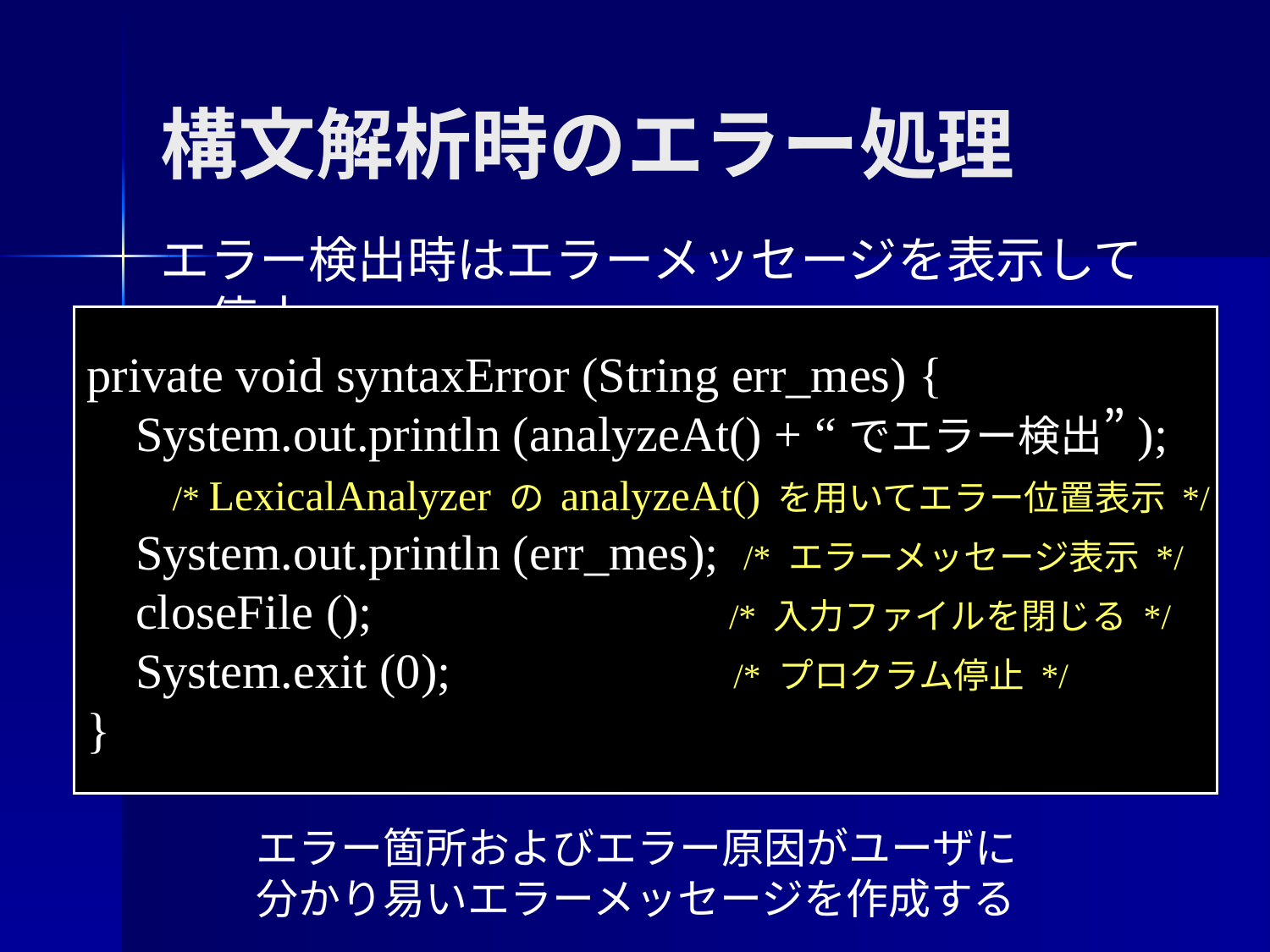

# 構文解析時のエラー処理
エラー検出時はエラーメッセージを表示して停止
private void syntaxError (String err_mes) {
    System.out.println (analyzeAt() + “でエラー検出”);
       /* LexicalAnalyzer の analyzeAt() を用いてエラー位置表示 */
    System.out.println (err_mes);  /* エラーメッセージ表示 */
    closeFile ();                             /* 入力ファイルを閉じる */
    System.exit (0);                       /* プロクラム停止 */
}
エラー箇所およびエラー原因がユーザに
分かり易いエラーメッセージを作成する